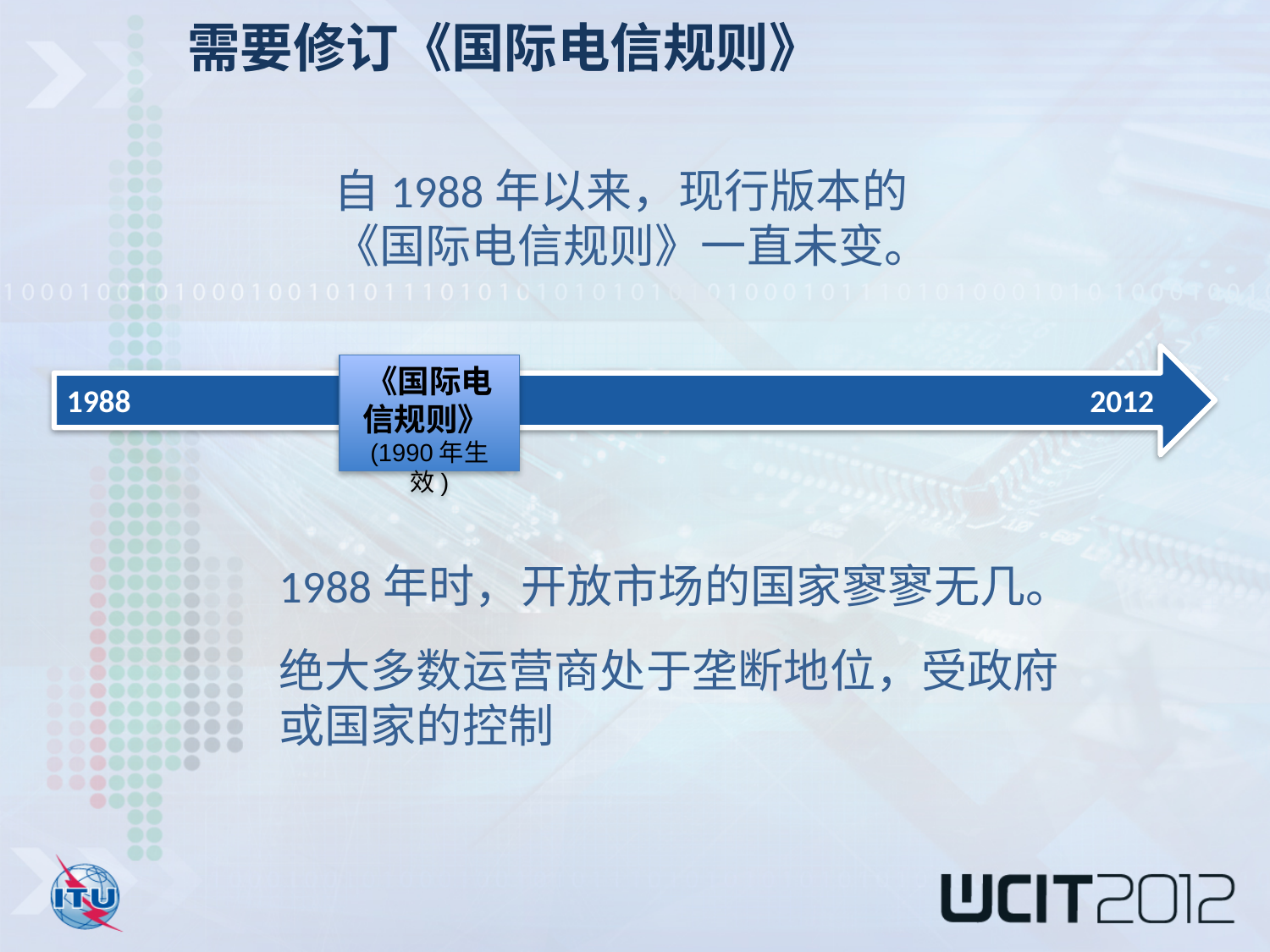

需要修订《国际电信规则》
自1988年以来，现行版本的
《国际电信规则》一直未变。
1988								 2012
《国际电信规则》
(1990年生效)
1988年时，开放市场的国家寥寥无几。

绝大多数运营商处于垄断地位，受政府或国家的控制